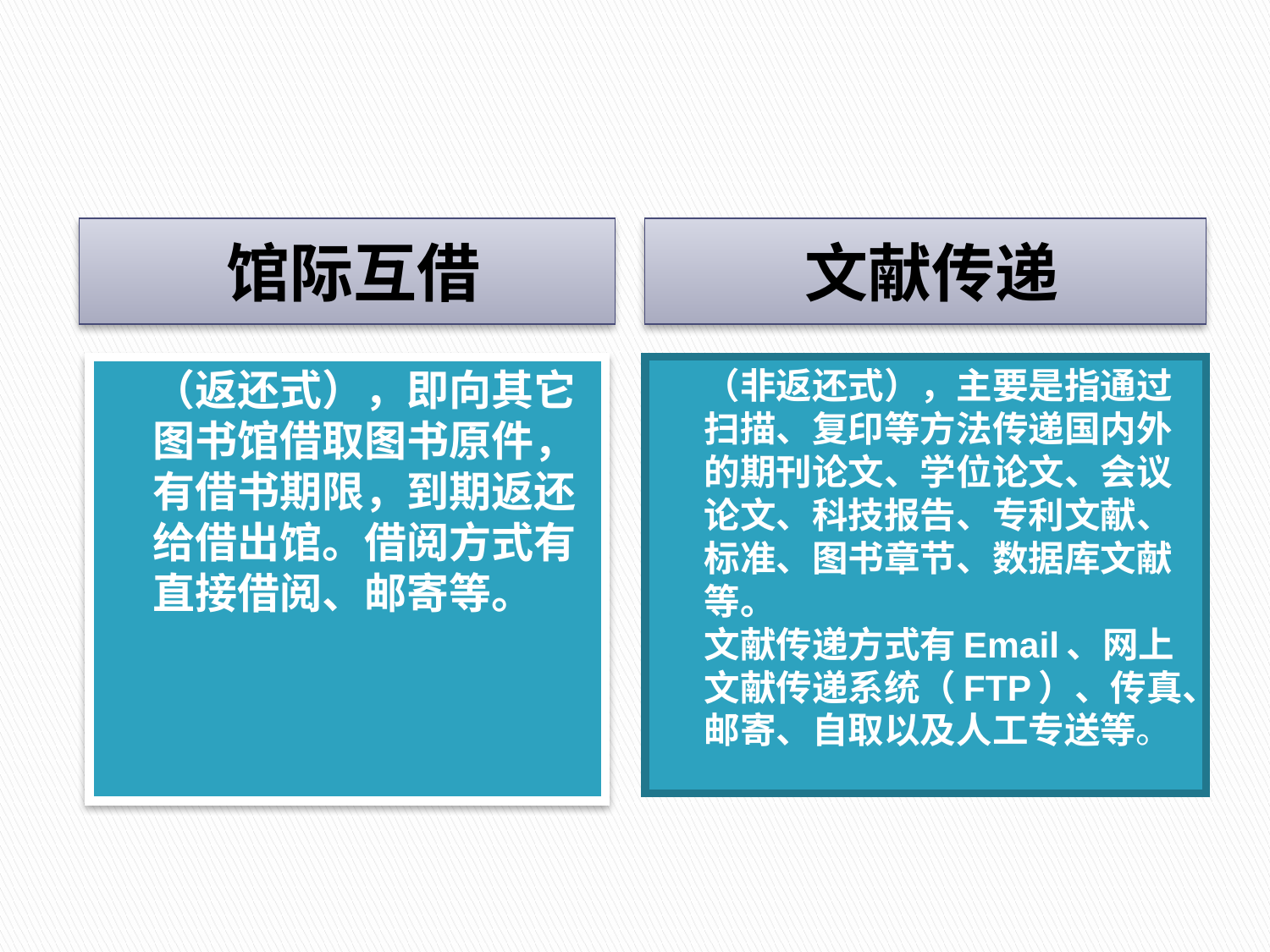

#
馆际互借
文献传递
（返还式），即向其它图书馆借取图书原件，有借书期限，到期返还给借出馆。借阅方式有直接借阅、邮寄等。
（非返还式），主要是指通过扫描、复印等方法传递国内外的期刊论文、学位论文、会议论文、科技报告、专利文献、标准、图书章节、数据库文献等。
文献传递方式有Email、网上文献传递系统（FTP）、传真、邮寄、自取以及人工专送等。